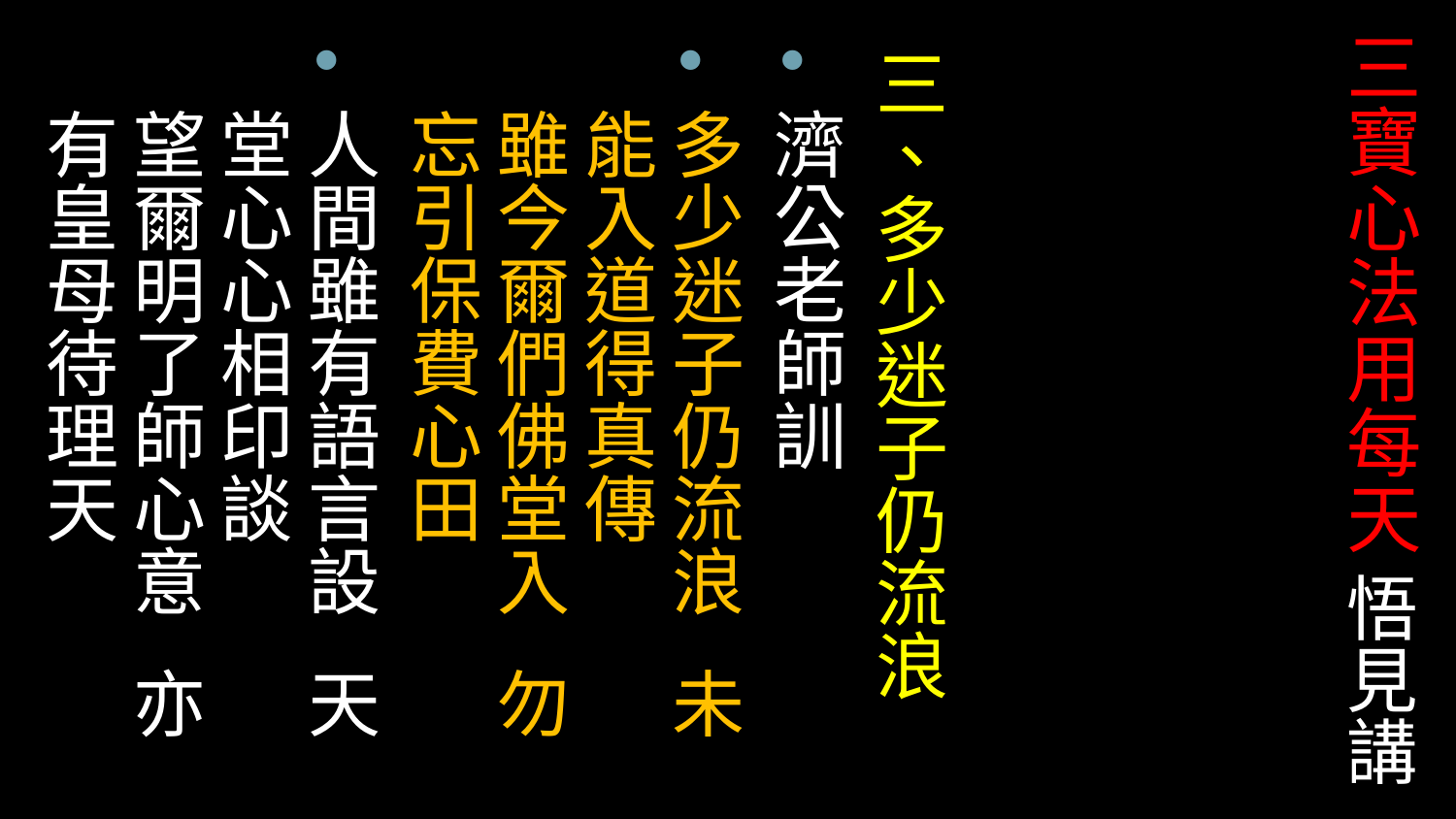

# 三寶心法用每天 悟見講
三、多少迷子仍流浪
濟公老師訓
多少迷子仍流浪   未能入道得真傳
雖今爾們佛堂入   勿忘引保費心田
人間雖有語言設   天堂心心相印談
望爾明了師心意   亦有皇母待理天